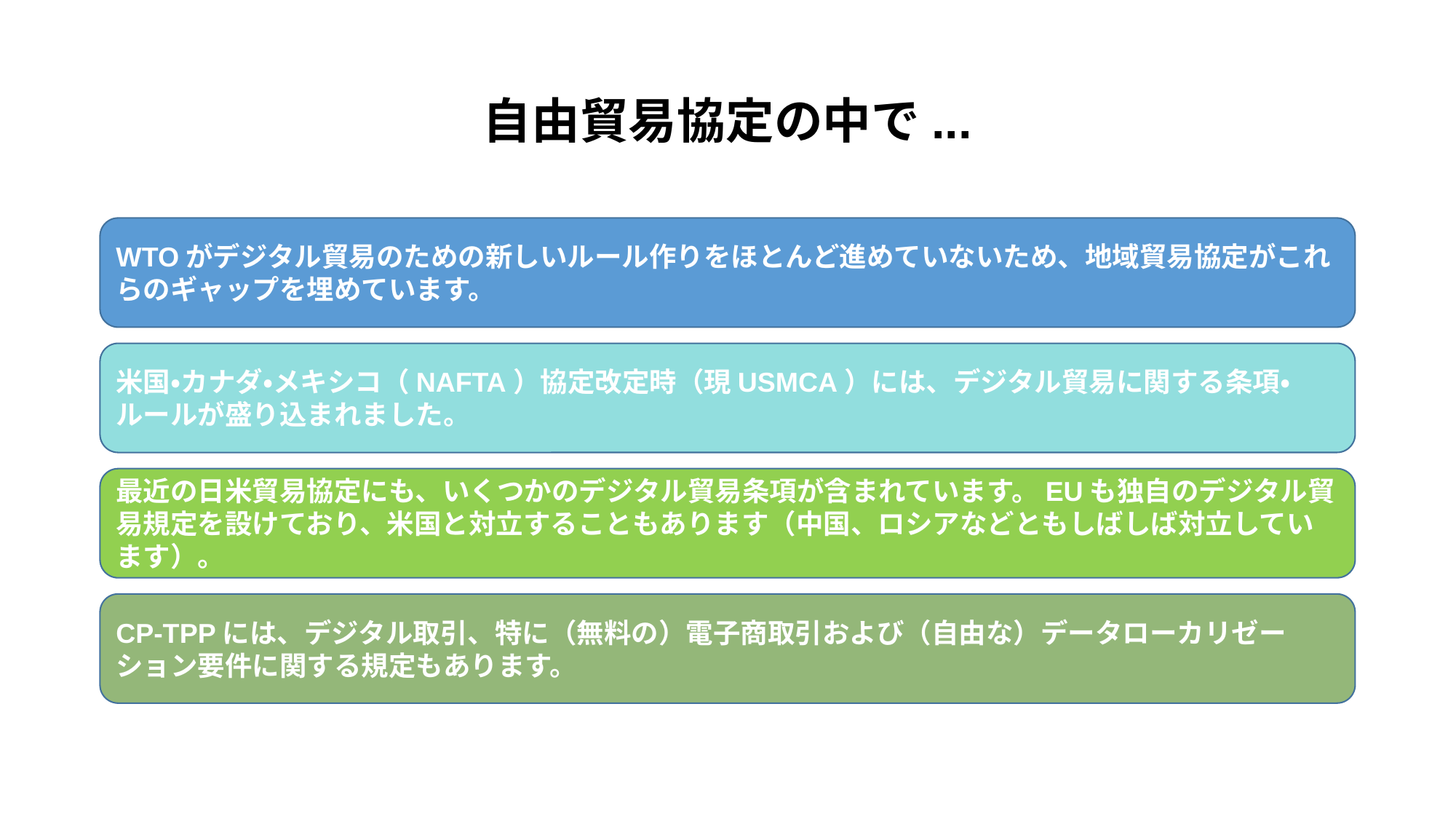

# 自由貿易協定の中で...

WTOがデジタル貿易のための新しいルール作りをほとんど進めていないため、地域貿易協定がこれらのギャップを埋めています。
米国・カナダ・メキシコ（NAFTA）協定改定時（現USMCA）には、デジタル貿易に関する条項・ルールが盛り込まれました。
最近の日米貿易協定にも、いくつかのデジタル貿易条項が含まれています。EUも独自のデジタル貿易規定を設けており、米国と対立することもあります（中国、ロシアなどともしばしば対立しています）。
CP-TPPには、デジタル取引、特に（無料の）電子商取引および（自由な）データローカリゼーション要件に関する規定もあります。